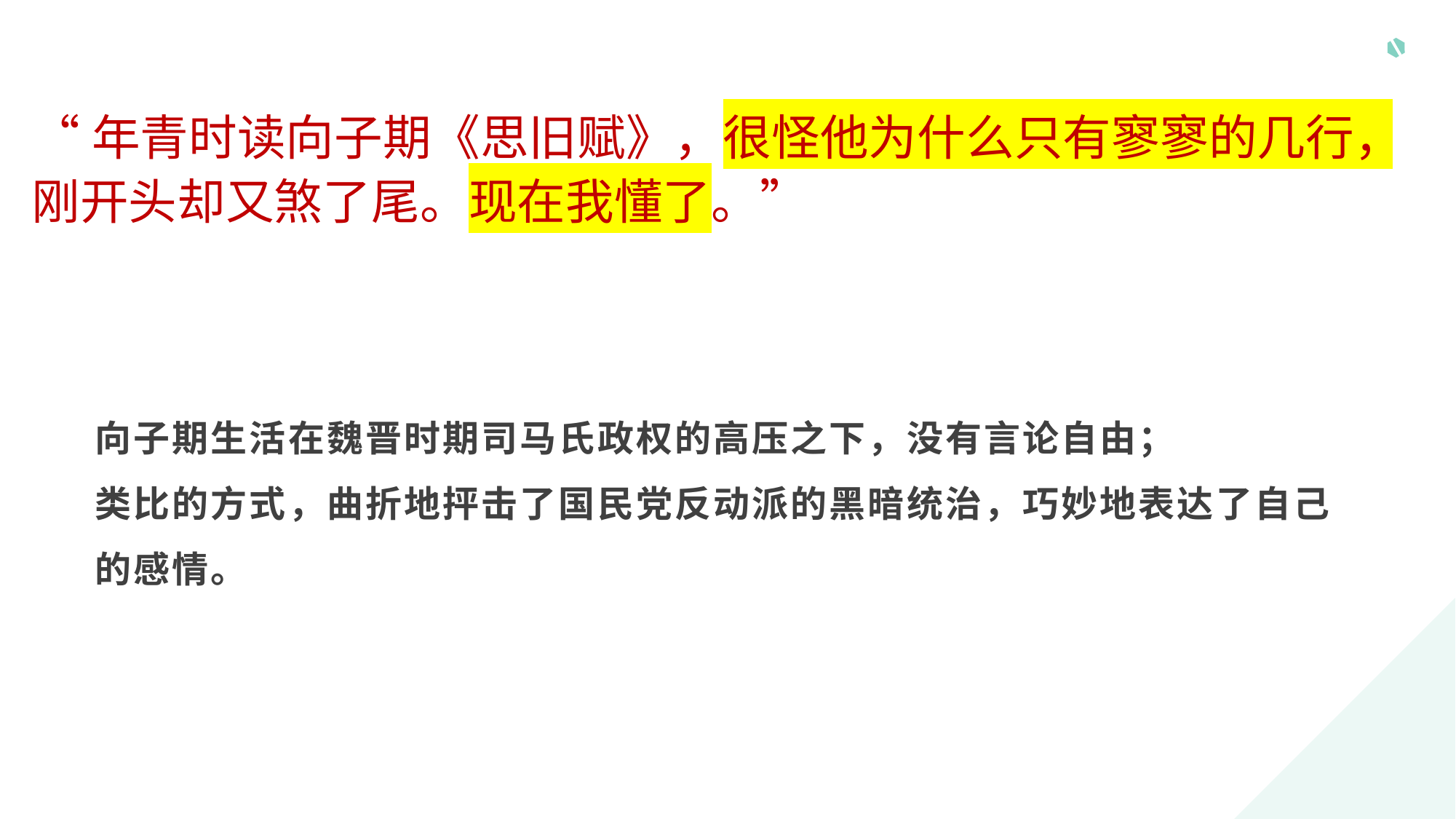

“年青时读向子期《思旧赋》，很怪他为什么只有寥寥的几行，刚开头却又煞了尾。现在我懂了。”
向子期生活在魏晋时期司马氏政权的高压之下，没有言论自由；
类比的方式，曲折地抨击了国民党反动派的黑暗统治，巧妙地表达了自己的感情。